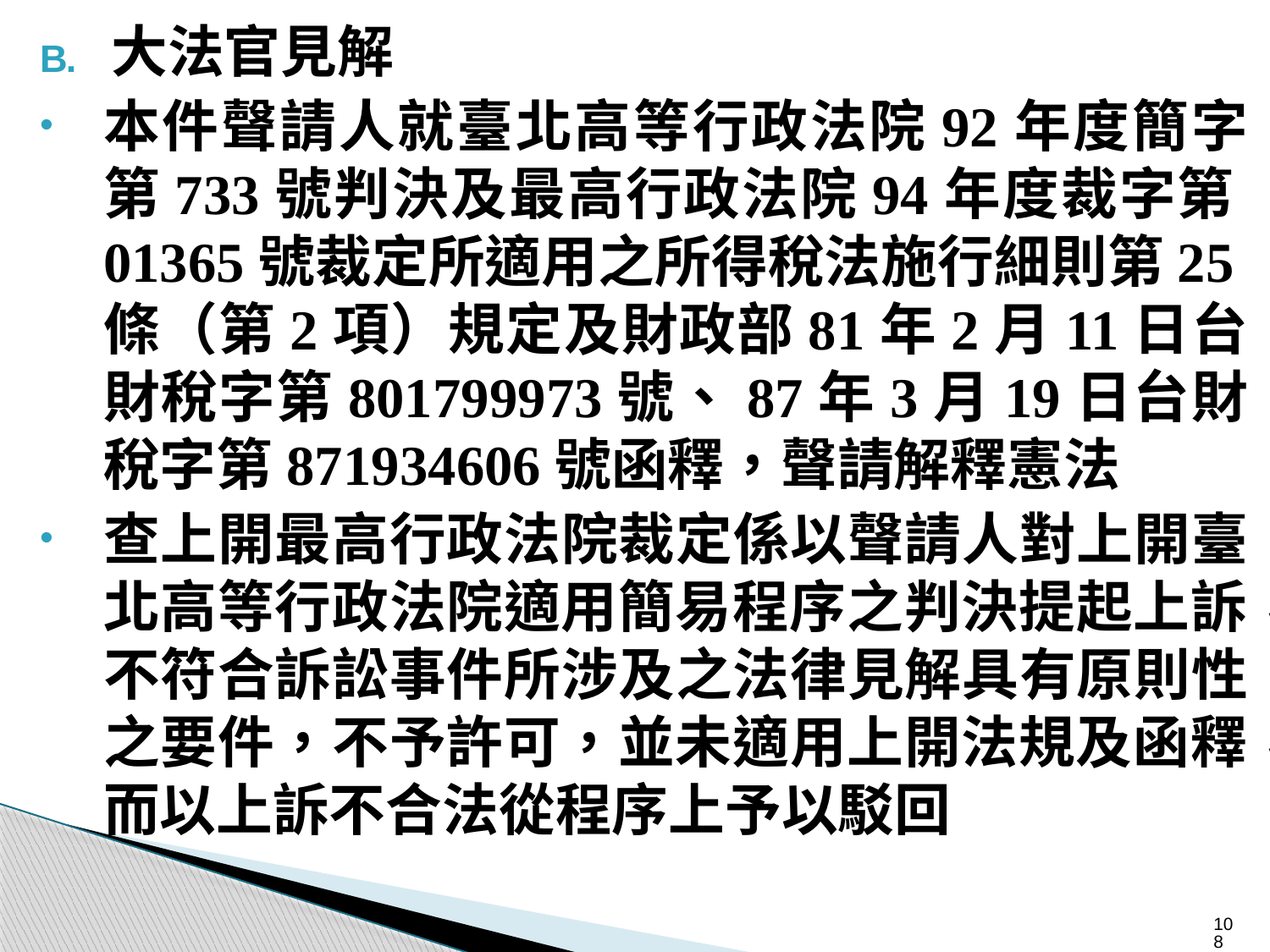

大法官見解
本件聲請人就臺北高等行政法院92年度簡字第733號判決及最高行政法院94年度裁字第01365號裁定所適用之所得稅法施行細則第25條（第2項）規定及財政部81年2月11日台財稅字第801799973號、87年3月19日台財稅字第871934606號函釋，聲請解釋憲法
查上開最高行政法院裁定係以聲請人對上開臺北高等行政法院適用簡易程序之判決提起上訴，不符合訴訟事件所涉及之法律見解具有原則性之要件，不予許可，並未適用上開法規及函釋，而以上訴不合法從程序上予以駁回

108